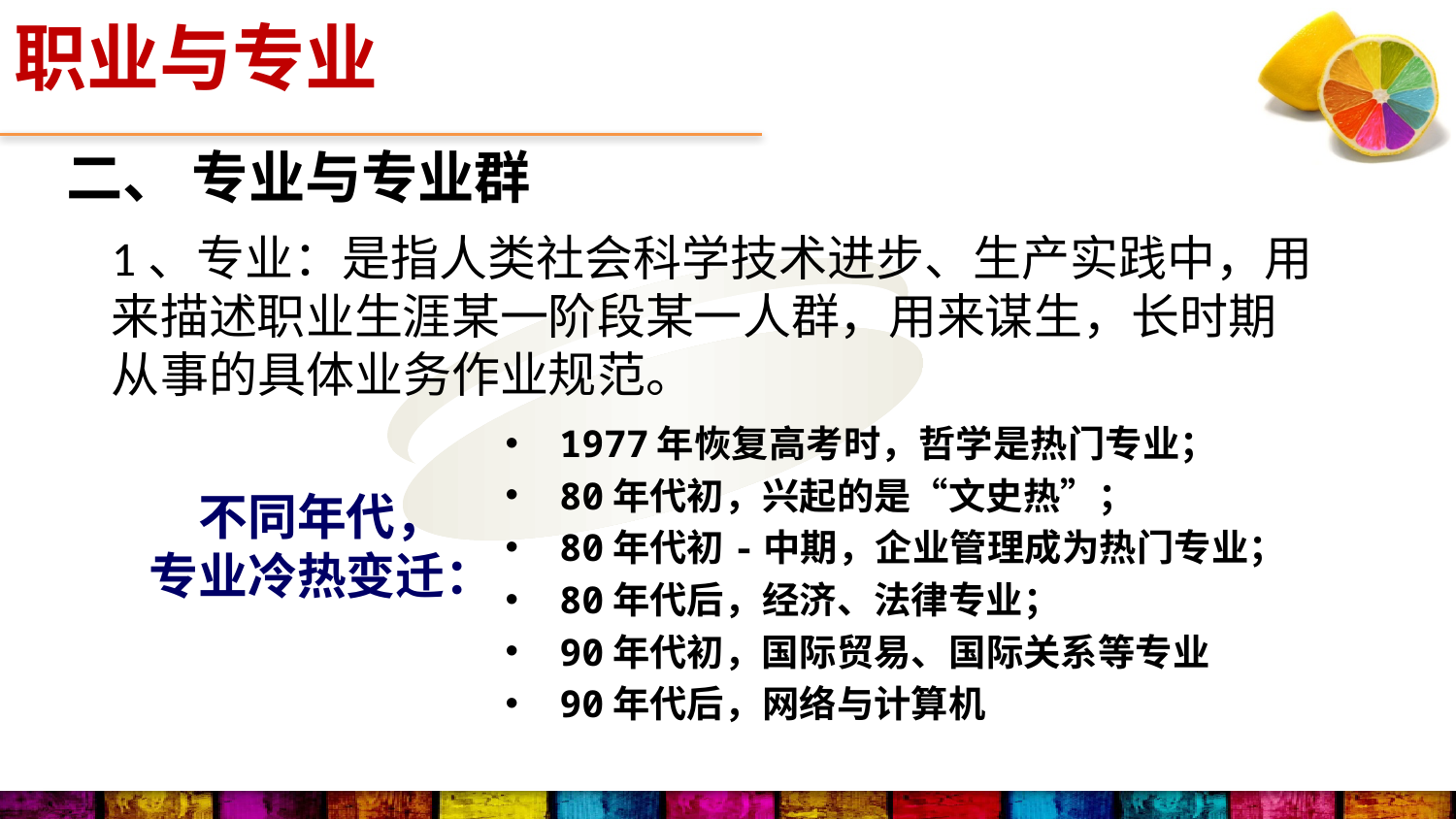

职业与专业

二、 专业与专业群
1、专业：是指人类社会科学技术进步、生产实践中，用来描述职业生涯某一阶段某一人群，用来谋生，长时期从事的具体业务作业规范。
FPA性格色彩的使命

1977年恢复高考时，哲学是热门专业；
80年代初，兴起的是“文史热”；
80年代初-中期，企业管理成为热门专业；
80年代后，经济、法律专业；
90年代初，国际贸易、国际关系等专业
90年代后，网络与计算机

不同年代，
专业冷热变迁：